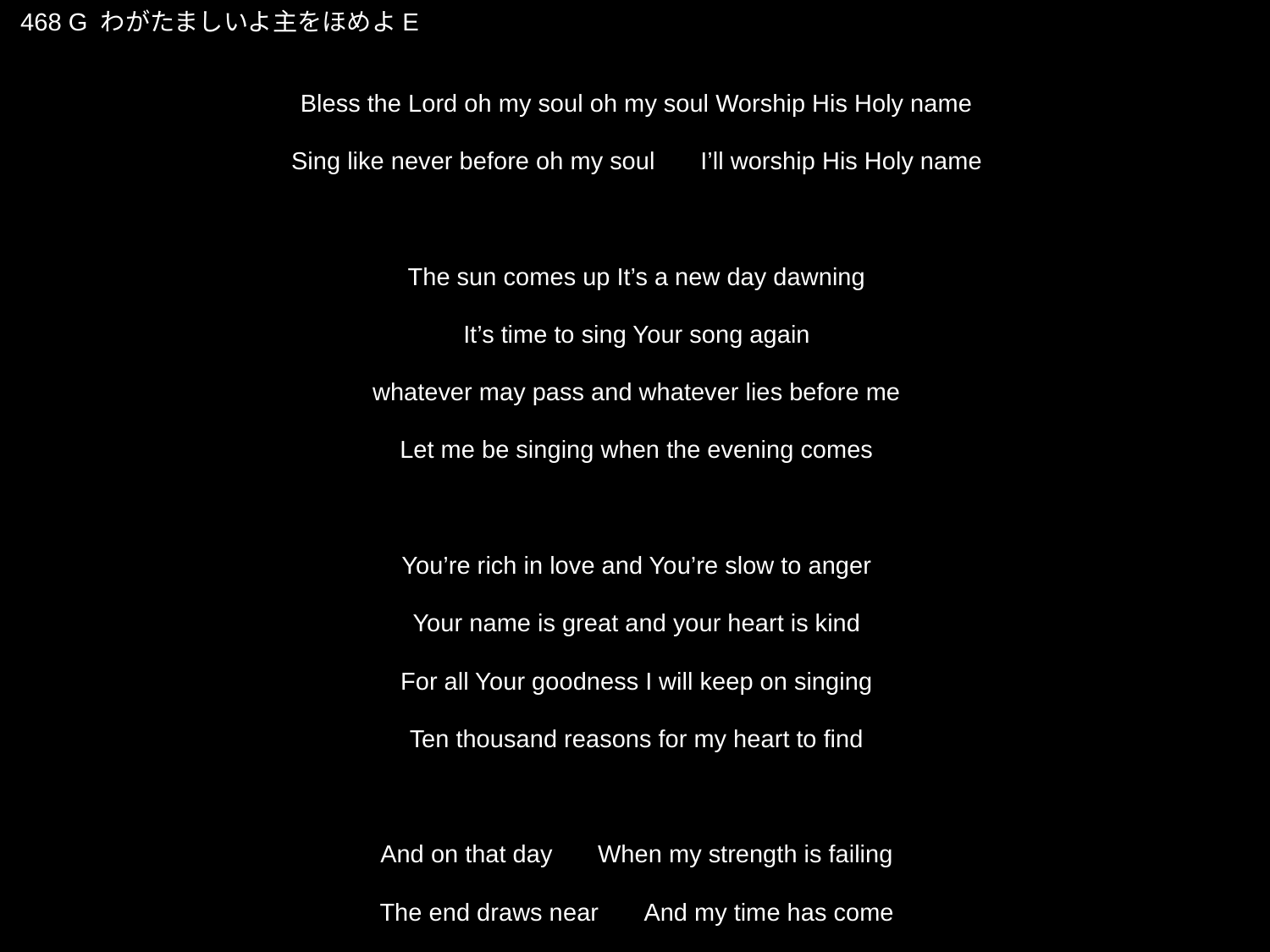

わがたましいよしゅをほめよ

★P
468 G わがたましいよ主をほめよE
Bless the Lord oh my soul oh my soul Worship His Holy name
Sing like never before oh my soul　I’ll worship His Holy name

The sun comes up It’s a new day dawning
It’s time to sing Your song again
whatever may pass and whatever lies before me
Let me be singing when the evening comes

You’re rich in love and You’re slow to anger
Your name is great and your heart is kind
For all Your goodness I will keep on singing
Ten thousand reasons for my heart to find

And on that day　When my strength is failing
The end draws near　And my time has come
Still my soul will　Sing Your praise unending
Ten thousand years　And then forevermore　Forevermore
★４